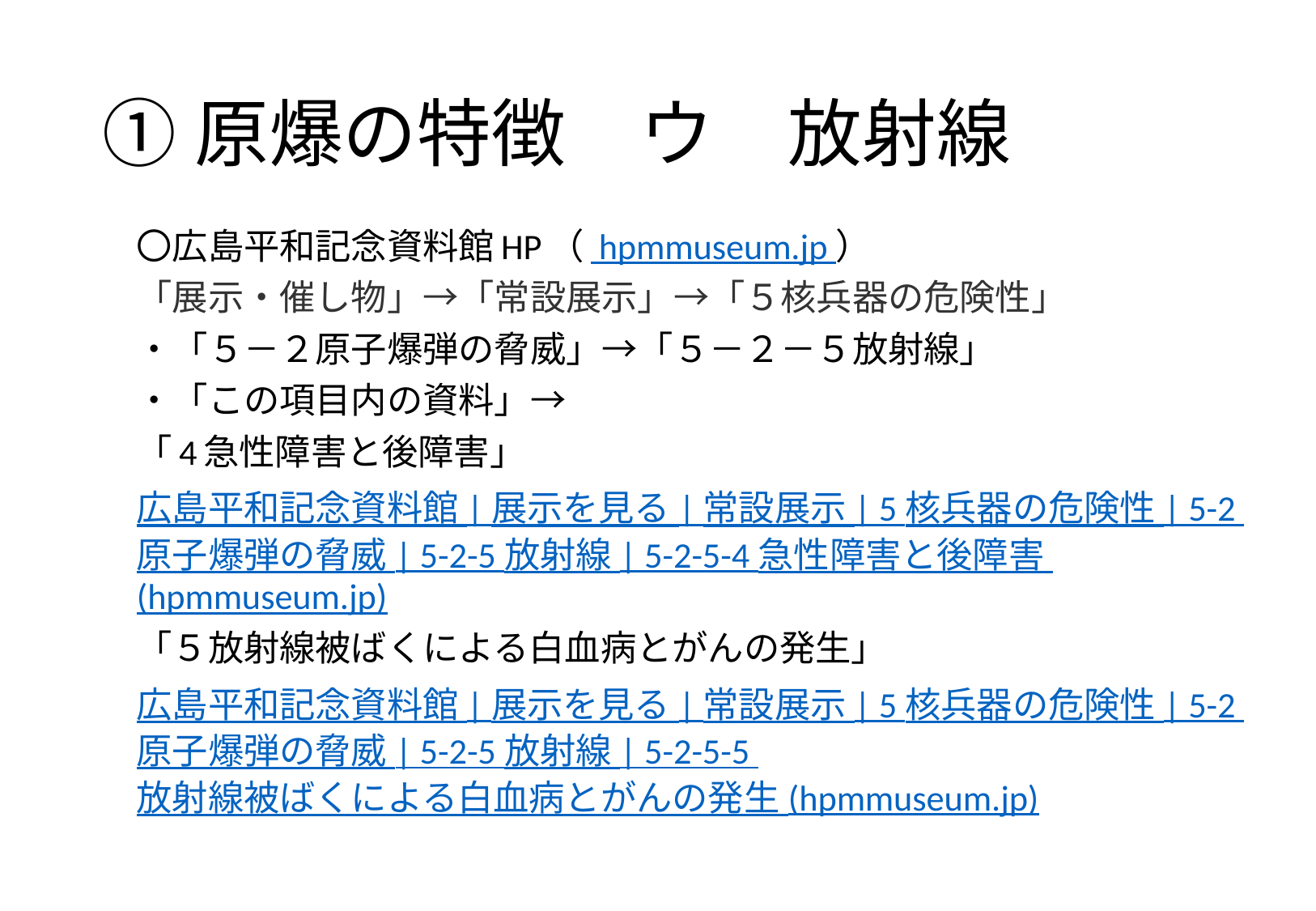

# ①原爆の特徴　ウ　放射線

〇広島平和記念資料館HP（ hpmmuseum.jp ）
「展示・催し物」→「常設展示」→「５核兵器の危険性」
・「５－２原子爆弾の脅威」→「５－２－５放射線」
・「この項目内の資料」→
「4急性障害と後障害」
広島平和記念資料館 | 展示を見る | 常設展示 | 5 核兵器の危険性 | 5-2 原子爆弾の脅威 | 5-2-5 放射線 | 5-2-5-4 急性障害と後障害 (hpmmuseum.jp)
「５放射線被ばくによる白血病とがんの発生」
広島平和記念資料館 | 展示を見る | 常設展示 | 5 核兵器の危険性 | 5-2 原子爆弾の脅威 | 5-2-5 放射線 | 5-2-5-5 放射線被ばくによる白血病とがんの発生 (hpmmuseum.jp)